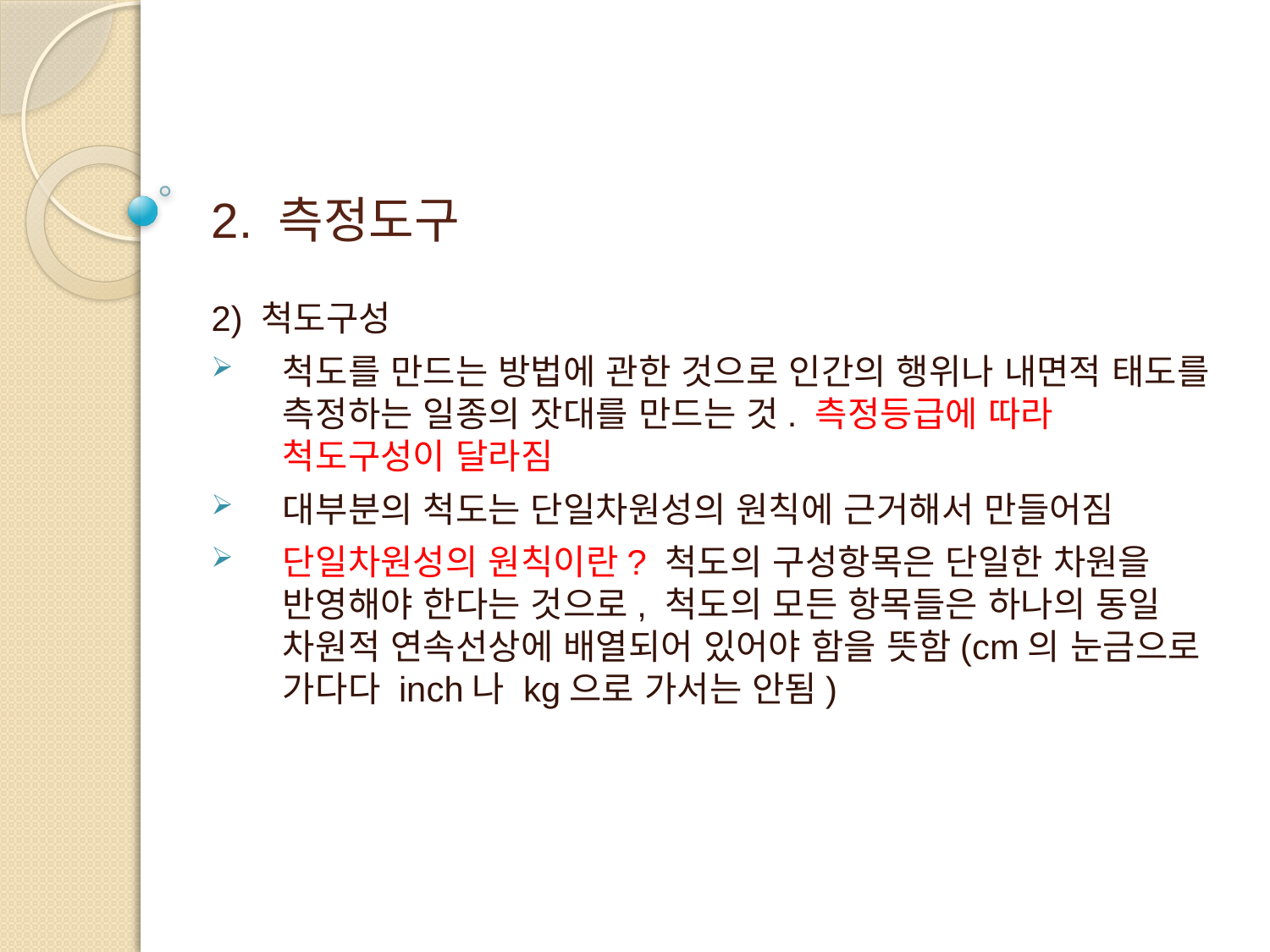

# 2. 측정도구
2) 척도구성
척도를 만드는 방법에 관한 것으로 인간의 행위나 내면적 태도를 측정하는 일종의 잣대를 만드는 것. 측정등급에 따라 척도구성이 달라짐
대부분의 척도는 단일차원성의 원칙에 근거해서 만들어짐
단일차원성의 원칙이란? 척도의 구성항목은 단일한 차원을 반영해야 한다는 것으로, 척도의 모든 항목들은 하나의 동일 차원적 연속선상에 배열되어 있어야 함을 뜻함(cm의 눈금으로 가다다 inch나 kg으로 가서는 안됨)